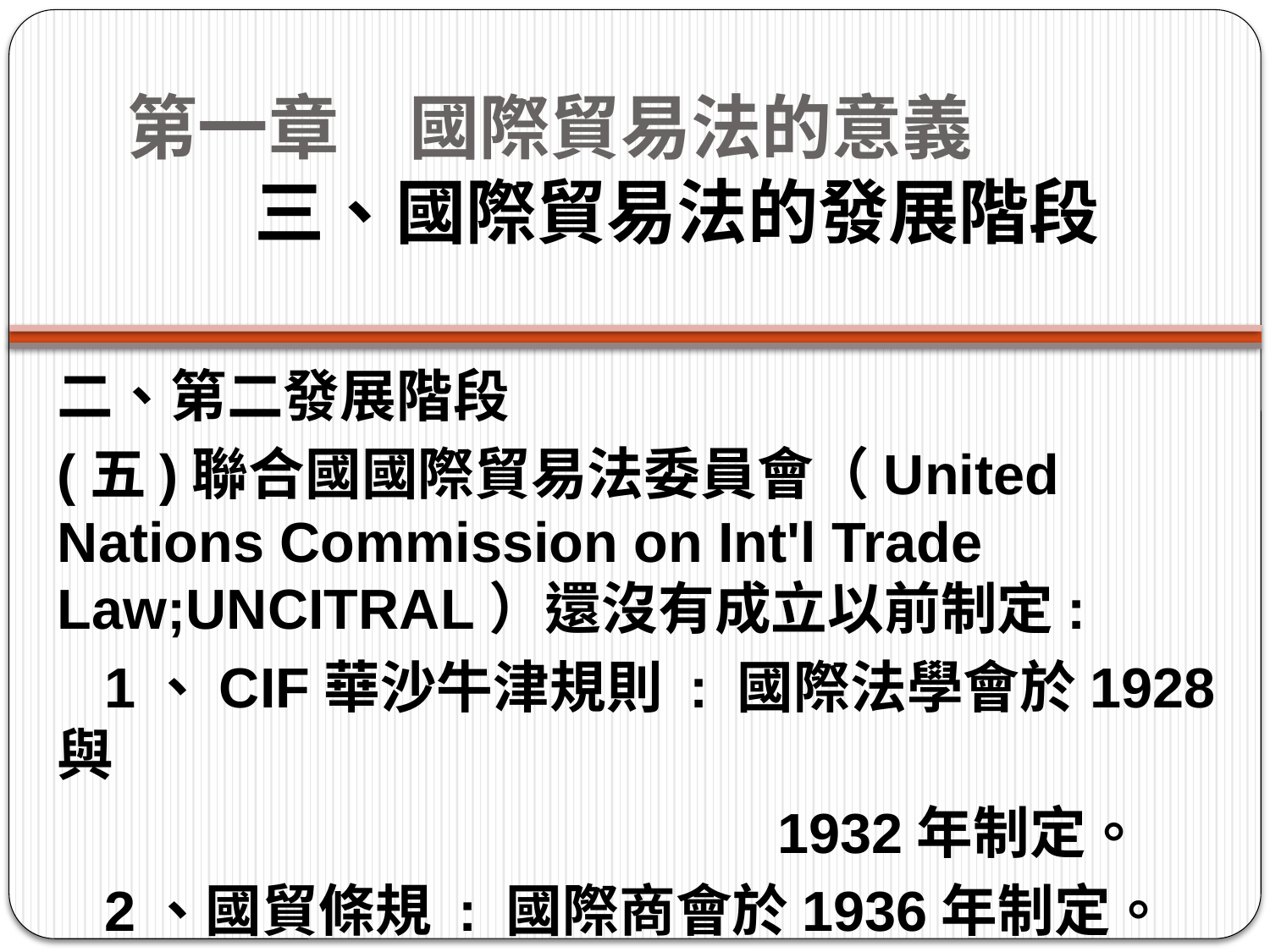

# 第一章　國際貿易法的意義 三、國際貿易法的發展階段
二、第二發展階段
(五)聯合國國際貿易法委員會（United Nations Commission on Int'l Trade Law;UNCITRAL）還沒有成立以前制定:
   1、CIF華沙牛津規則 : 國際法學會於1928與
                                              1932年制定。
   2、國貿條規 : 國際商會於1936年制定。